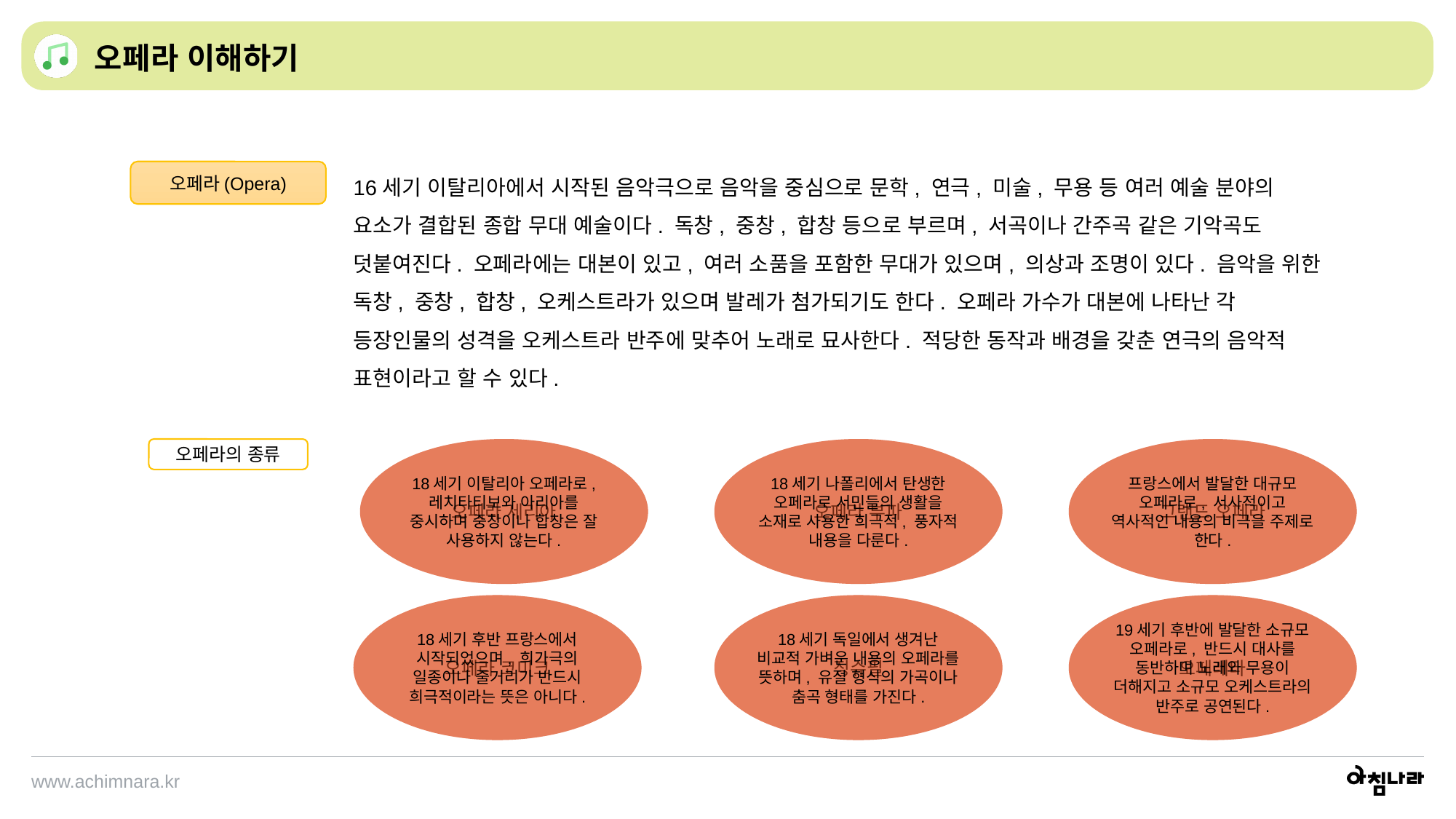

오페라 이해하기
오페라(Opera)
16세기 이탈리아에서 시작된 음악극으로 음악을 중심으로 문학, 연극, 미술, 무용 등 여러 예술 분야의 요소가 결합된 종합 무대 예술이다. 독창, 중창, 합창 등으로 부르며, 서곡이나 간주곡 같은 기악곡도 덧붙여진다. 오페라에는 대본이 있고, 여러 소품을 포함한 무대가 있으며, 의상과 조명이 있다. 음악을 위한 독창, 중창, 합창, 오케스트라가 있으며 발레가 첨가되기도 한다. 오페라 가수가 대본에 나타난 각 등장인물의 성격을 오케스트라 반주에 맞추어 노래로 묘사한다. 적당한 동작과 배경을 갖춘 연극의 음악적 표현이라고 할 수 있다.
오페라의 종류
오페라 세리아
18세기 이탈리아 오페라로, 레치타티보와 아리아를 중시하며 중창이나 합창은 잘 사용하지 않는다.
오페라 부파
18세기 나폴리에서 탄생한 오페라로 서민들의 생활을 소재로 사용한 희극적, 풍자적 내용을 다룬다.
그랜드 오페라
프랑스에서 발달한 대규모 오페라로, 서사적이고 역사적인 내용의 비극을 주제로 한다.
오페라 코미크
18세기 후반 프랑스에서 시작되었으며, 희가극의 일종이나 줄거리가 반드시 희극적이라는 뜻은 아니다.
징슈필
18세기 독일에서 생겨난 비교적 가벼운 내용의 오페라를 뜻하며, 유절 형식의 가곡이나 춤곡 형태를 가진다.
오페레타
19세기 후반에 발달한 소규모 오페라로, 반드시 대사를 동반하며 노래와 무용이 더해지고 소규모 오케스트라의 반주로 공연된다.